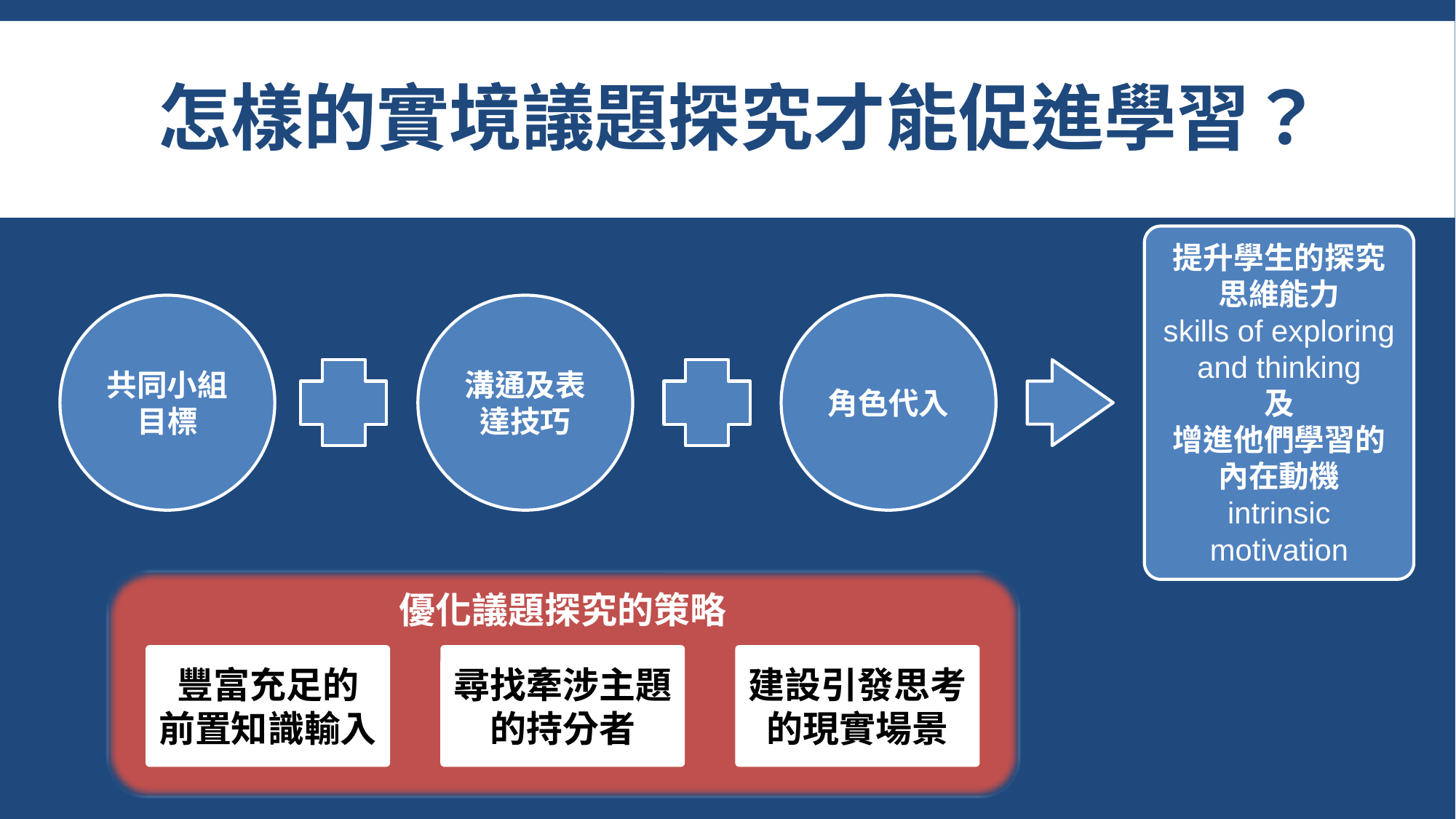

# 怎樣的實境議題探究才能促進學習？
提升學生的探究思維能力
skills of exploring and thinking
及
增進他們學習的內在動機
intrinsic motivation
共同小組目標
溝通及表達技巧
角色代入

優化議題探究的策略

豐富充足的
前置知識輸入
尋找牽涉主題的持分者
建設引發思考的現實場景